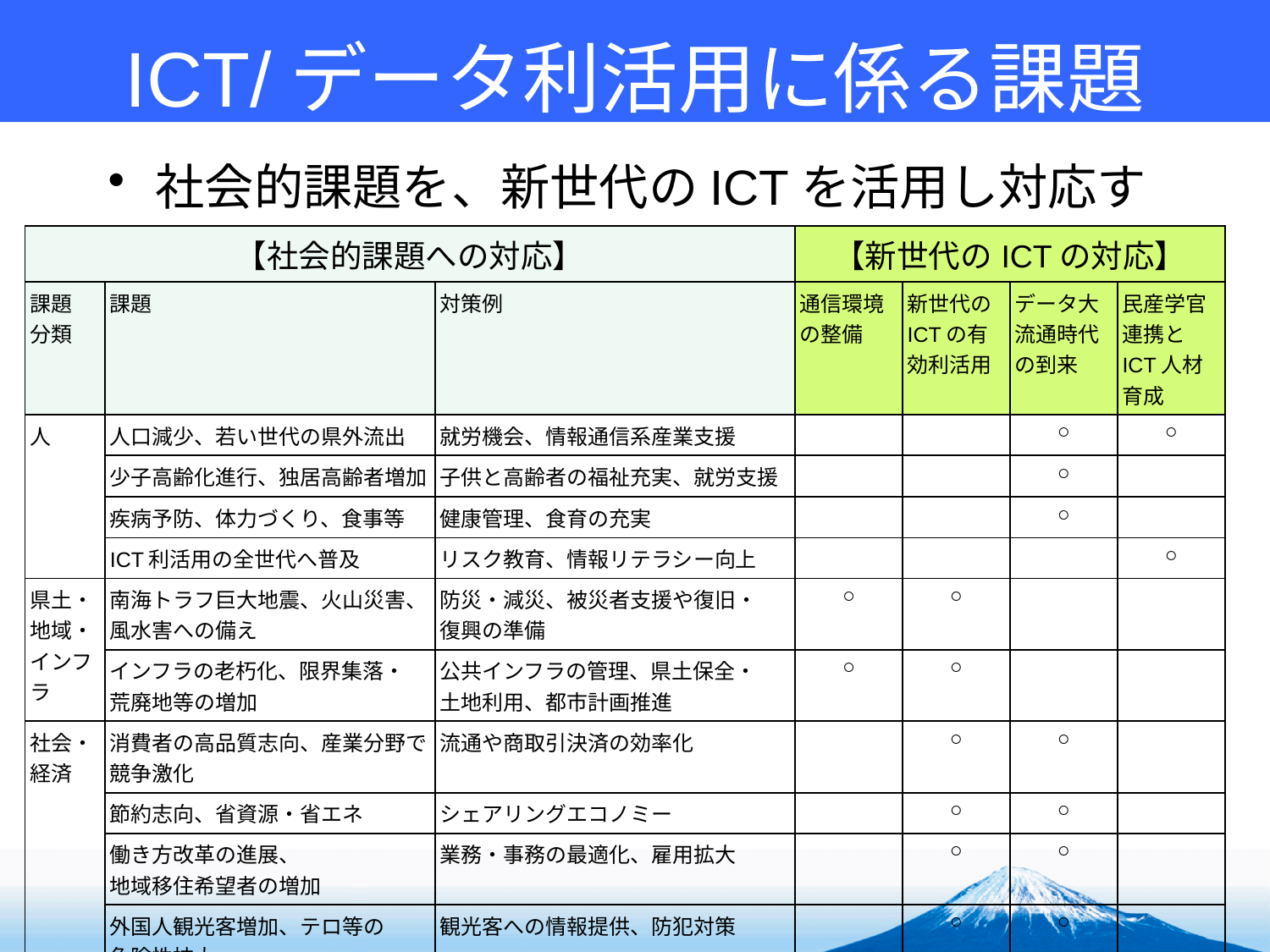

# ICT/データ利活用に係る課題
社会的課題を、新世代のICTを活用し対応する。
| 【社会的課題への対応】 |  |  | 【新世代のICTの対応】 |  |  |  |
| --- | --- | --- | --- | --- | --- | --- |
| 課題 分類 | 課題 | 対策例 | 通信環境の整備 | 新世代のICTの有効利活用 | データ大流通時代の到来 | 民産学官連携とICT人材育成 |
| 人 | 人口減少、若い世代の県外流出 | 就労機会、情報通信系産業支援 |  |  | ○ | ○ |
|  | 少子高齢化進行、独居高齢者増加 | 子供と高齢者の福祉充実、就労支援 |  |  | ○ |  |
|  | 疾病予防、体力づくり、食事等 | 健康管理、食育の充実 |  |  | ○ |  |
|  | ICT利活用の全世代へ普及 | リスク教育、情報リテラシー向上 |  |  |  | ○ |
| 県土・地域・インフラ | 南海トラフ巨大地震、火山災害、 風水害への備え | 防災・減災、被災者支援や復旧・ 復興の準備 | ○ | ○ |  |  |
|  | インフラの老朽化、限界集落・ 荒廃地等の増加 | 公共インフラの管理、県土保全・ 土地利用、都市計画推進 | ○ | ○ |  |  |
| 社会・経済 | 消費者の高品質志向、産業分野で競争激化 | 流通や商取引決済の効率化 |  | ○ | ○ |  |
|  | 節約志向、省資源・省エネ | シェアリングエコノミー |  | ○ | ○ |  |
|  | 働き方改革の進展、 地域移住希望者の増加 | 業務・事務の最適化、雇用拡大 |  | ○ | ○ |  |
|  | 外国人観光客増加、テロ等の 危険性拡大 | 観光客への情報提供、防犯対策 |  | ○ | ○ |  |